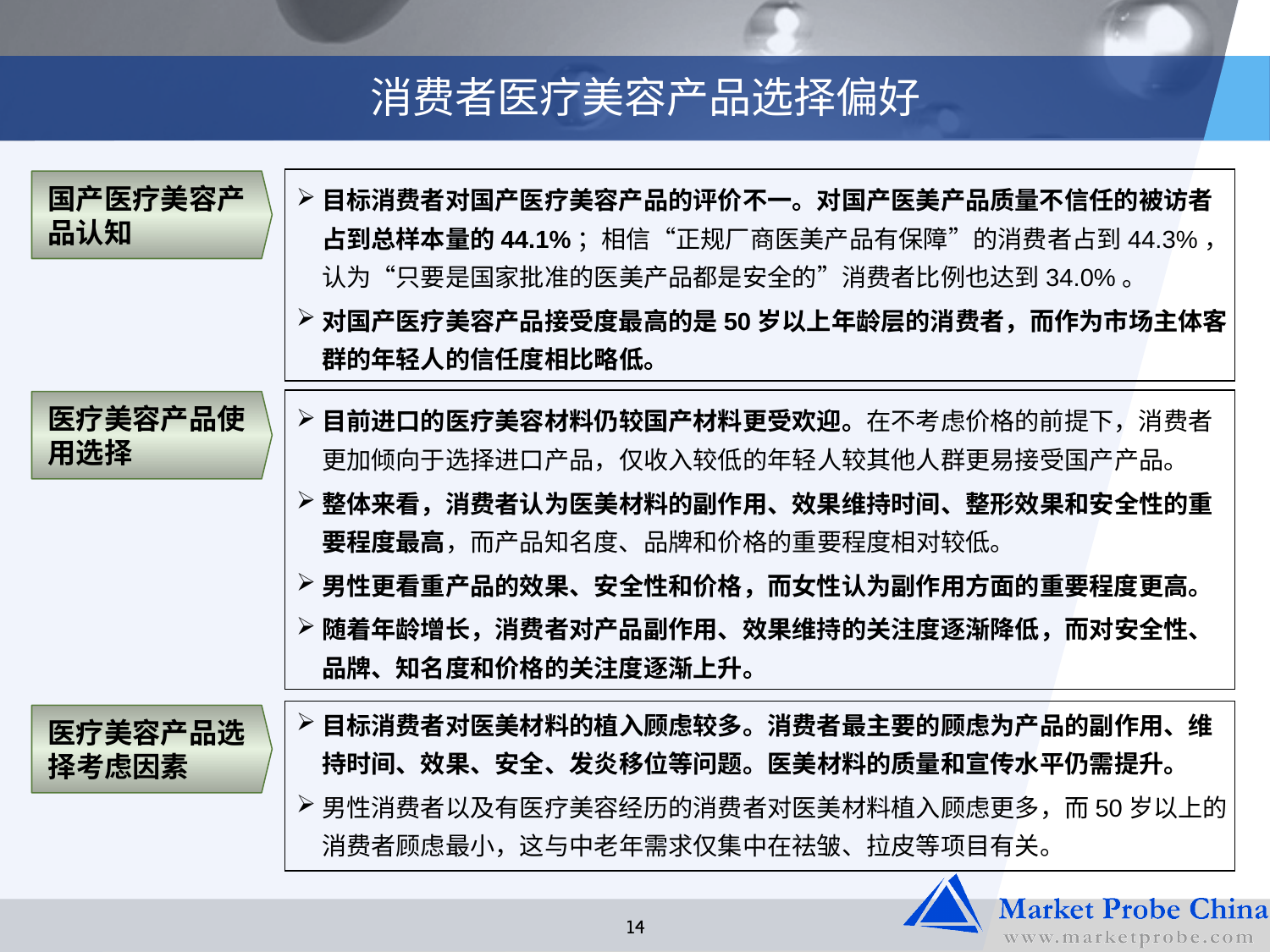

# 消费者医疗美容产品选择偏好
目标消费者对国产医疗美容产品的评价不一。对国产医美产品质量不信任的被访者占到总样本量的44.1%；相信“正规厂商医美产品有保障”的消费者占到44.3%，认为“只要是国家批准的医美产品都是安全的”消费者比例也达到34.0%。
对国产医疗美容产品接受度最高的是50岁以上年龄层的消费者，而作为市场主体客群的年轻人的信任度相比略低。
国产医疗美容产品认知
目前进口的医疗美容材料仍较国产材料更受欢迎。在不考虑价格的前提下，消费者更加倾向于选择进口产品，仅收入较低的年轻人较其他人群更易接受国产产品。
整体来看，消费者认为医美材料的副作用、效果维持时间、整形效果和安全性的重要程度最高，而产品知名度、品牌和价格的重要程度相对较低。
男性更看重产品的效果、安全性和价格，而女性认为副作用方面的重要程度更高。
随着年龄增长，消费者对产品副作用、效果维持的关注度逐渐降低，而对安全性、品牌、知名度和价格的关注度逐渐上升。
医疗美容产品使用选择
目标消费者对医美材料的植入顾虑较多。消费者最主要的顾虑为产品的副作用、维持时间、效果、安全、发炎移位等问题。医美材料的质量和宣传水平仍需提升。
男性消费者以及有医疗美容经历的消费者对医美材料植入顾虑更多，而50岁以上的消费者顾虑最小，这与中老年需求仅集中在祛皱、拉皮等项目有关。
医疗美容产品选择考虑因素
14